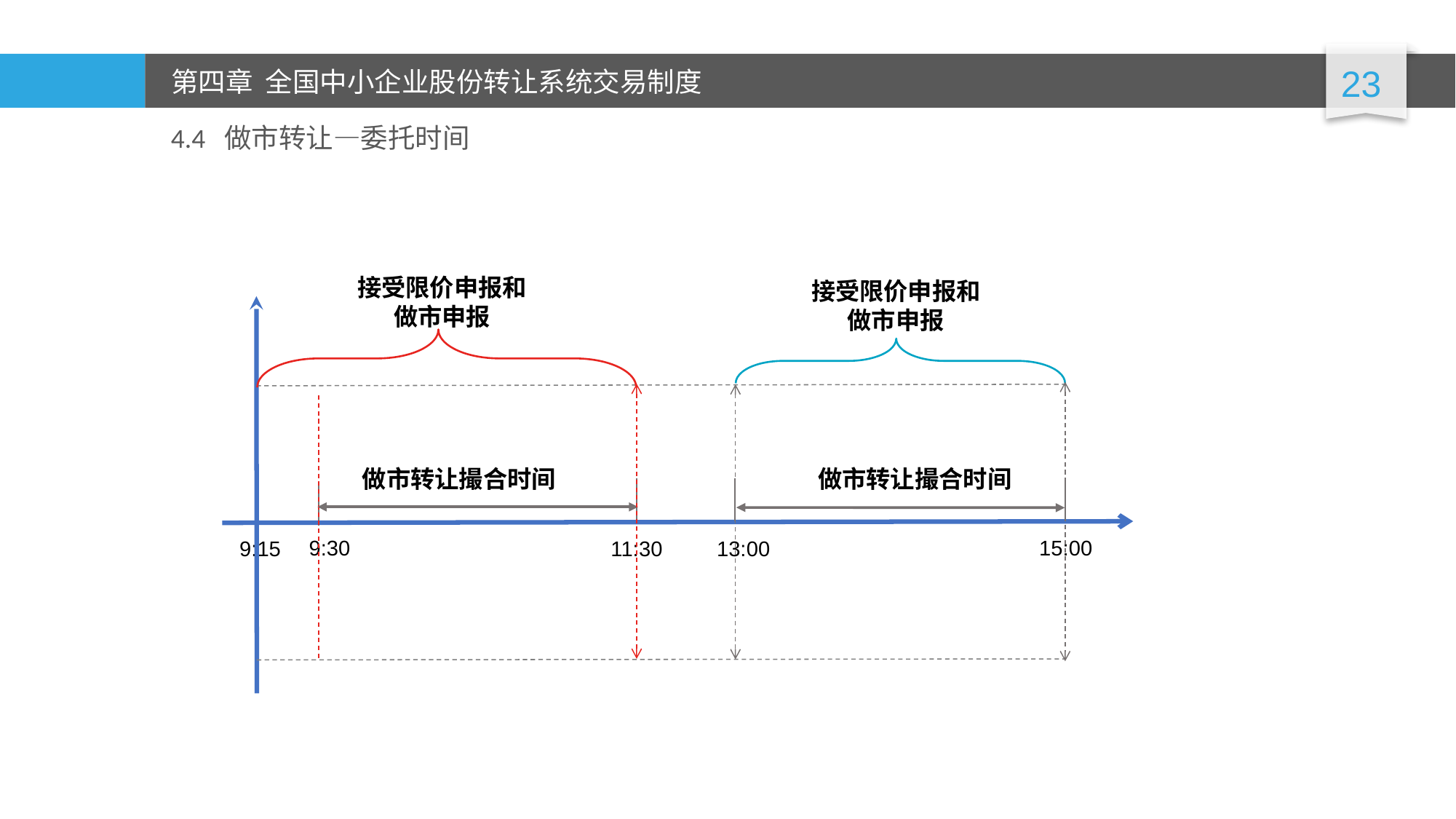

4.4  做市转让—委托时间

接受限价申报和
做市申报
接受限价申报和
做市申报
接受限价申报但
不做处理
盘中协议转让
收盘集合竞价
盘中集合竞价
开盘集合竞价
点击
成交
9:30
15:00
13:00
11:30
9:15
做市转让撮合时间
做市转让撮合时间